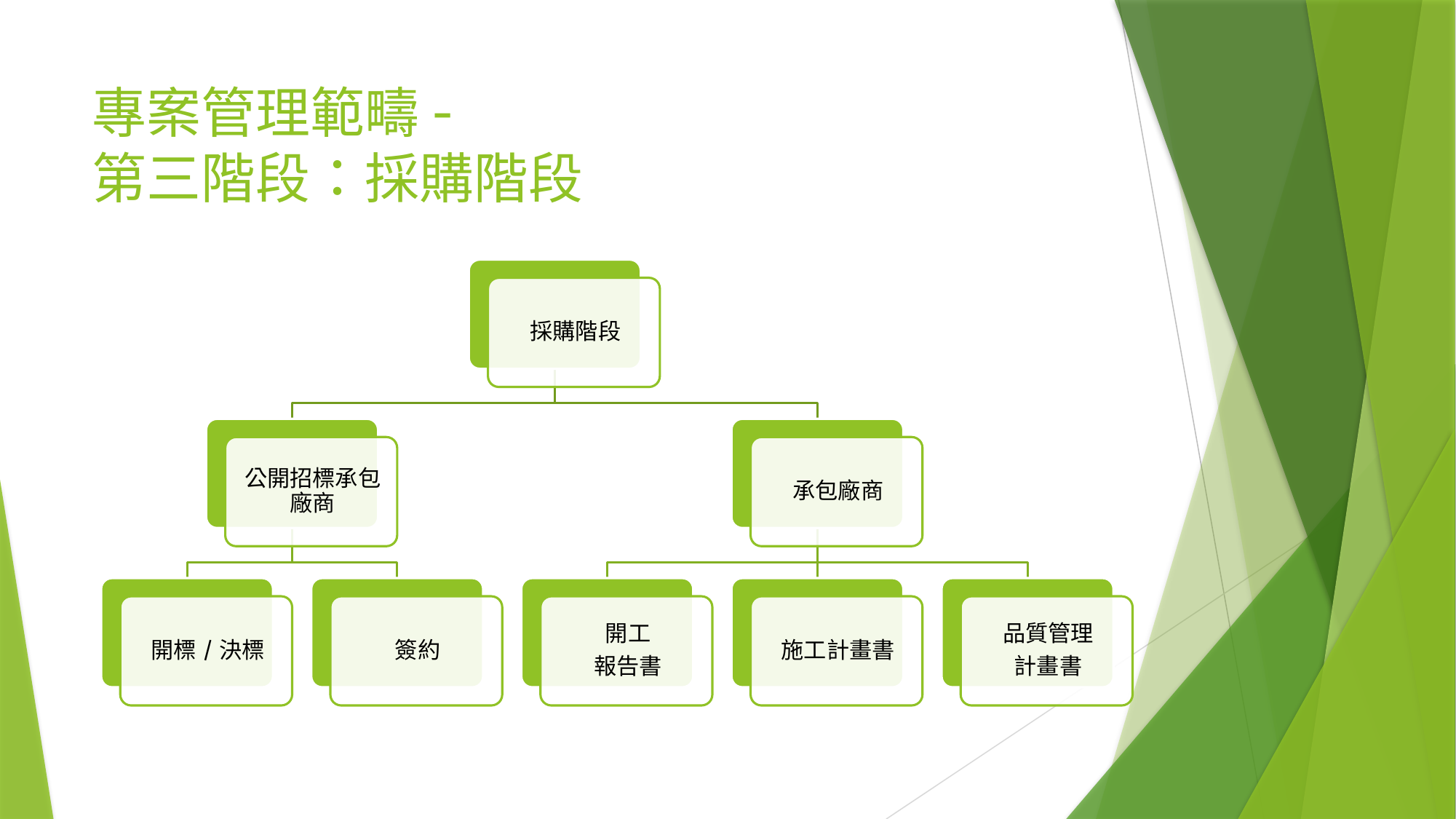

# 專案管理範疇- 第三階段：採購階段
採購階段
公開招標承包廠商
開標/決標
簽約
承包廠商
開工
報告書
施工計畫書
品質管理
計畫書